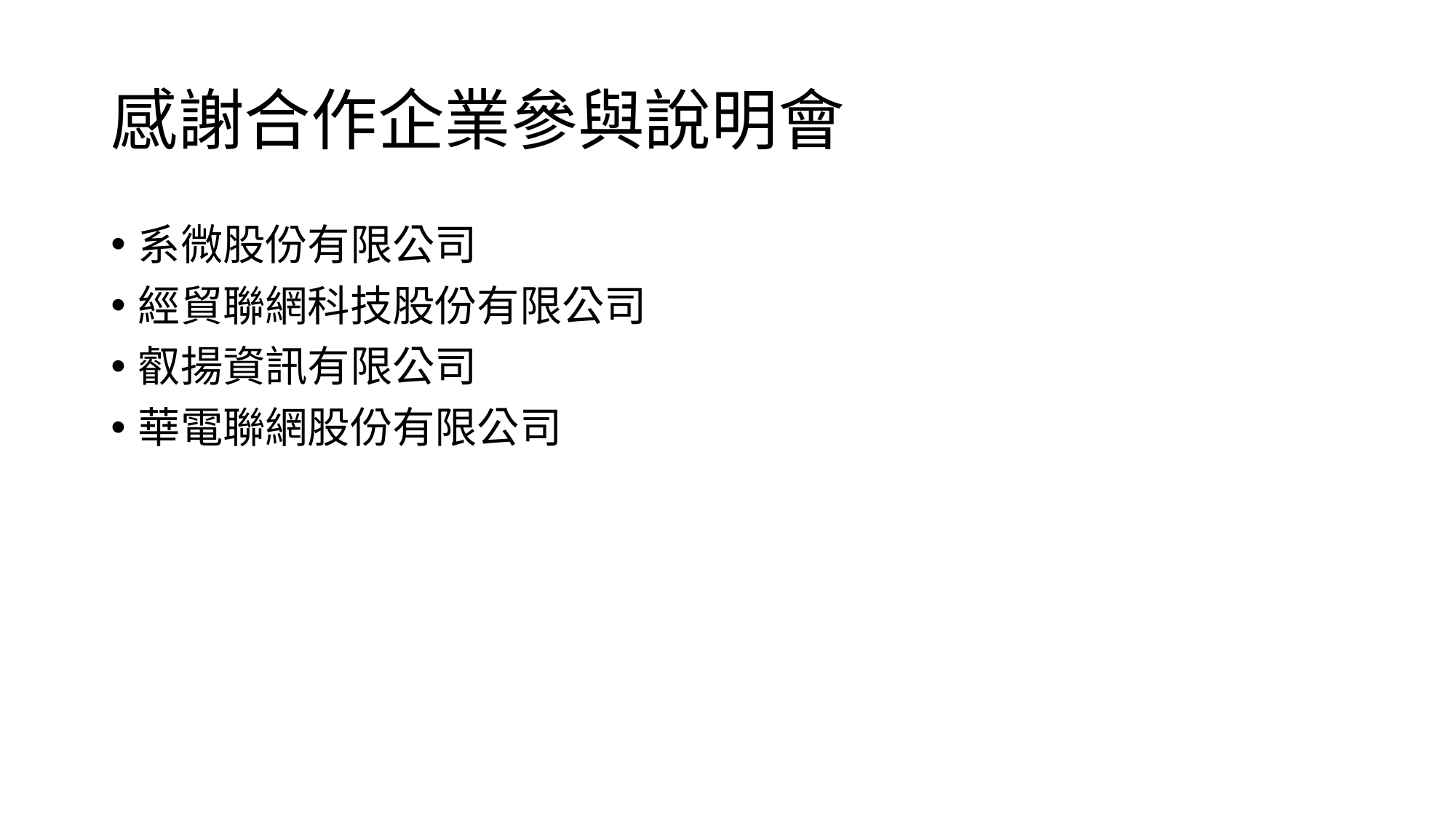

# 感謝合作企業參與說明會
系微股份有限公司
經貿聯網科技股份有限公司
叡揚資訊有限公司
華電聯網股份有限公司